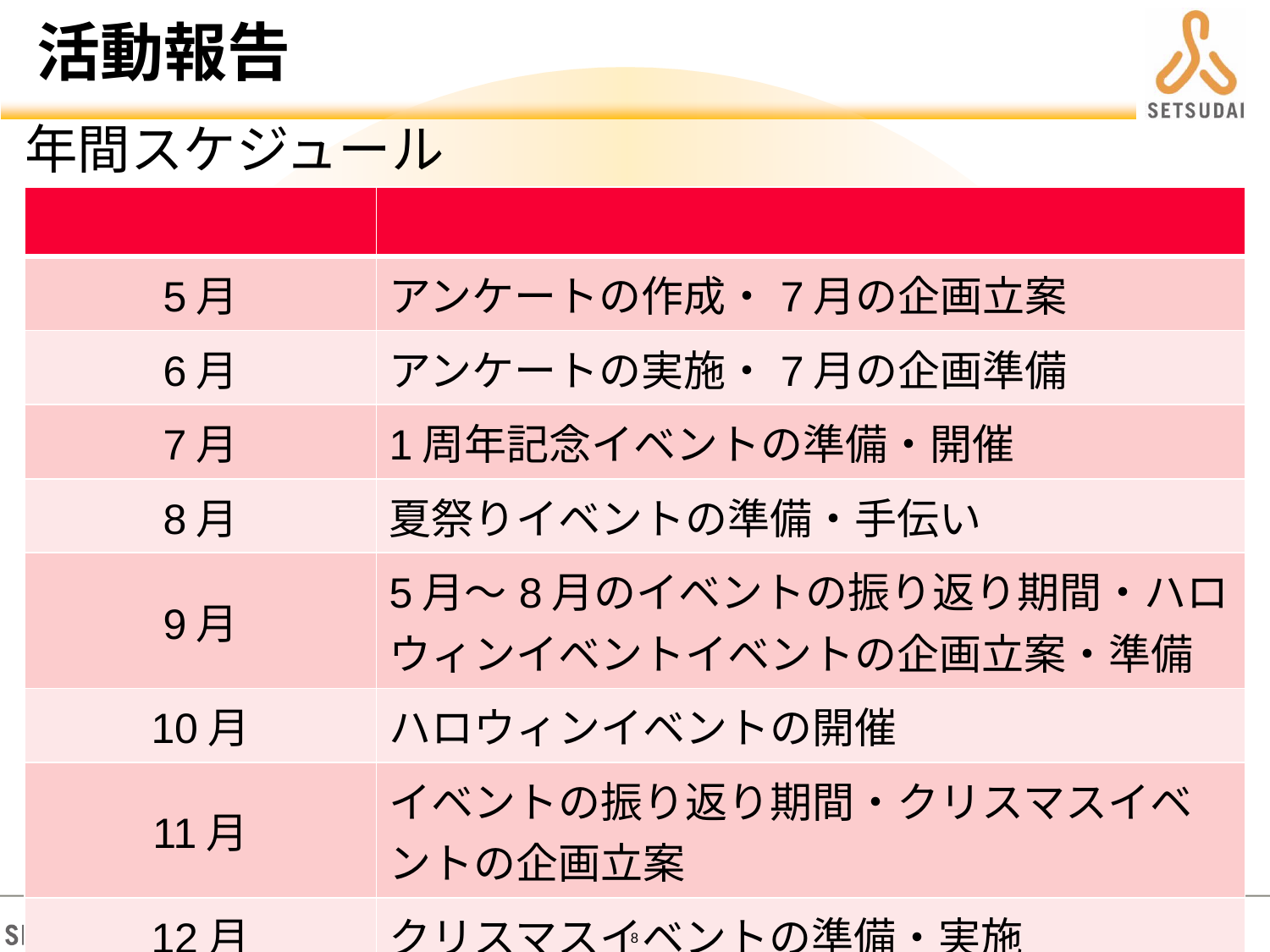

活動報告
# 年間スケジュール
|  |  |
| --- | --- |
| 5月 | アンケートの作成・7月の企画立案 |
| 6月 | アンケートの実施・7月の企画準備 |
| 7月 | 1周年記念イベントの準備・開催 |
| 8月 | 夏祭りイベントの準備・手伝い |
| 9月 | 5月～8月のイベントの振り返り期間・ハロウィンイベントイベントの企画立案・準備 |
| 10月 | ハロウィンイベントの開催 |
| 11月 | イベントの振り返り期間・クリスマスイベントの企画立案 |
| 12月 | クリスマスイベントの準備・実施 |
8